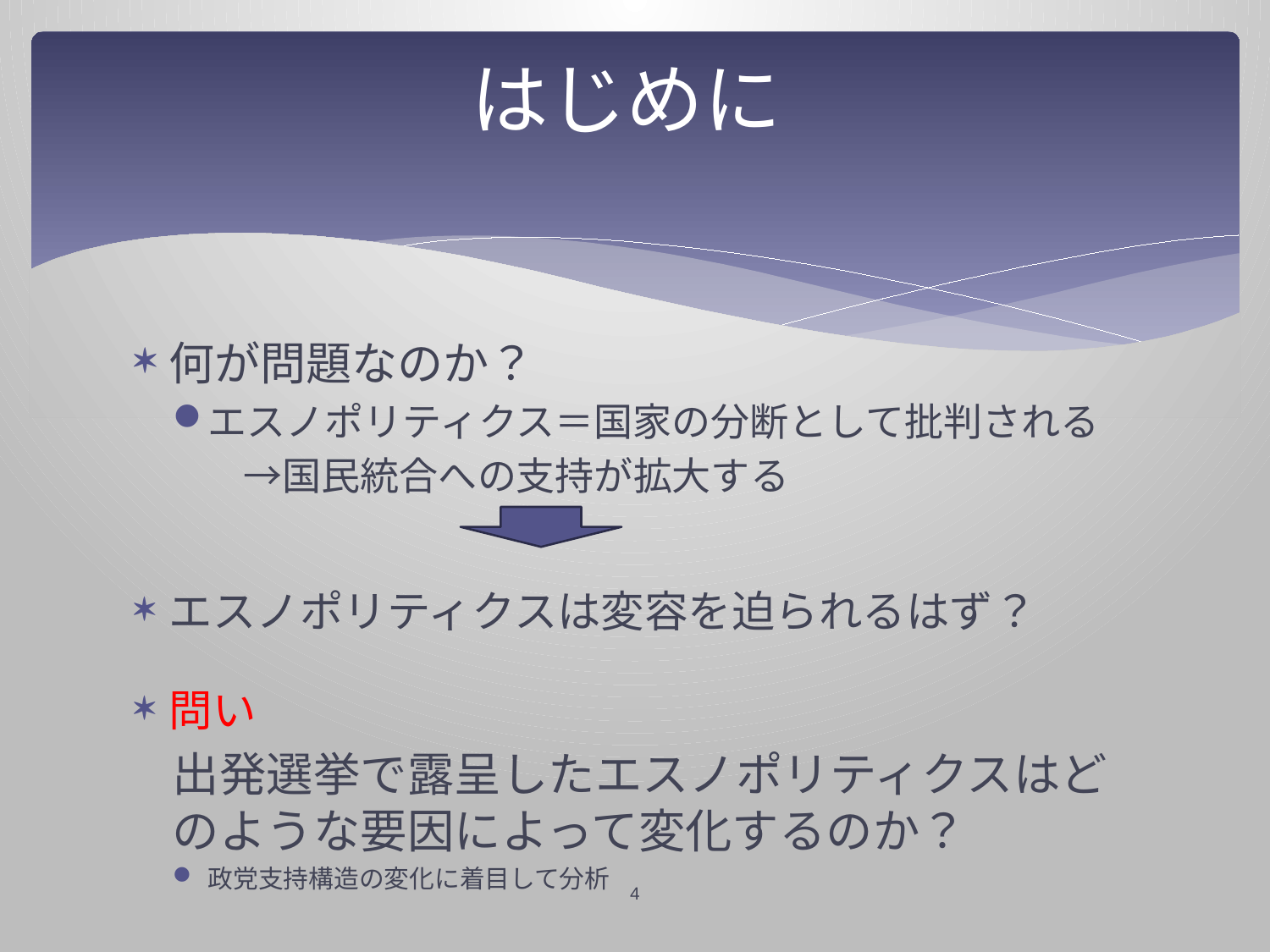

# はじめに

何が問題なのか？
エスノポリティクス＝国家の分断として批判される
　　　　→国民統合への支持が拡大する

エスノポリティクスは変容を迫られるはず？

問い
出発選挙で露呈したエスノポリティクスはどのような要因によって変化するのか？
政党支持構造の変化に着目して分析

4